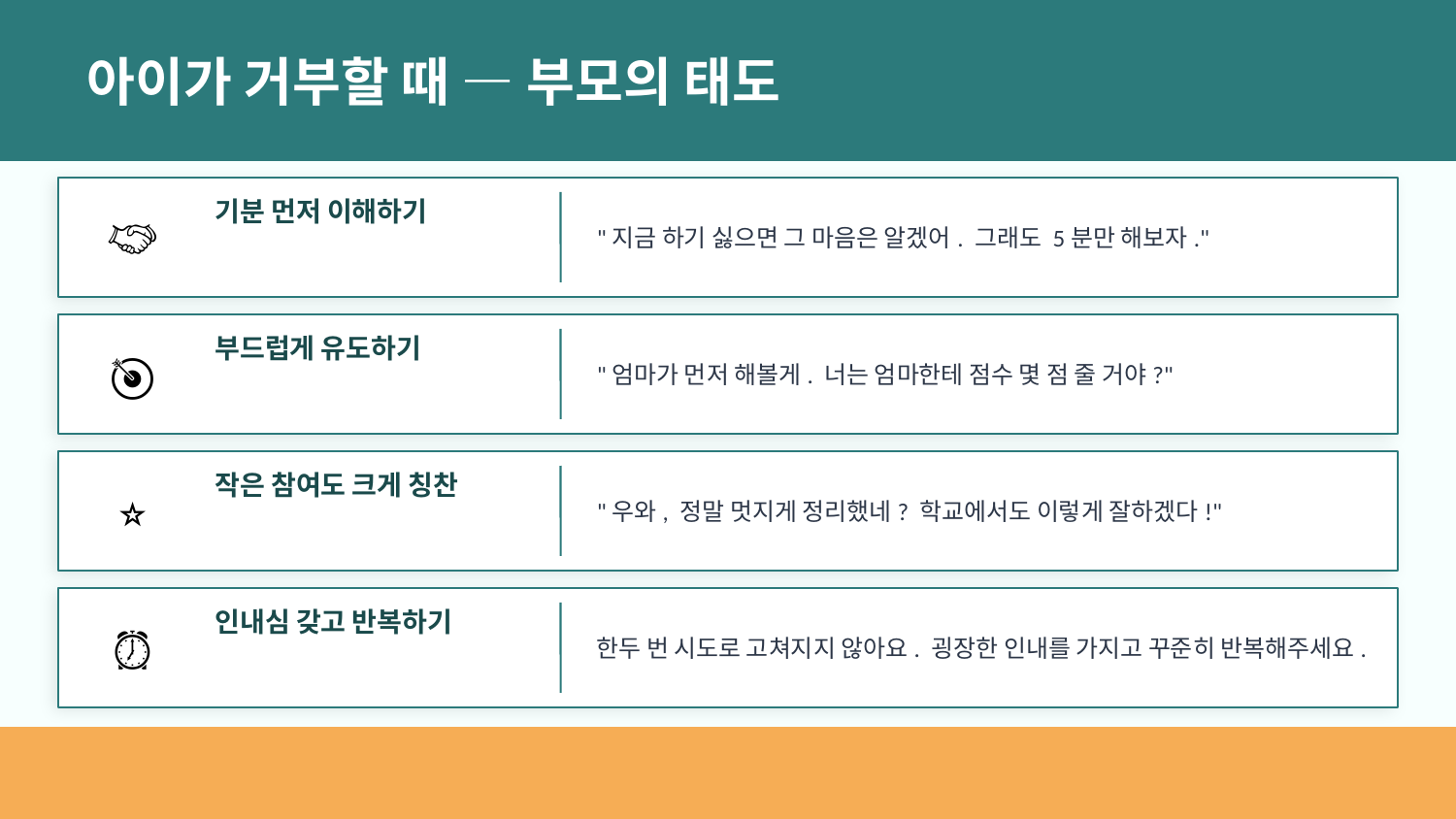

아이가 거부할 때 — 부모의 태도

🤝
"지금 하기 싫으면 그 마음은 알겠어. 그래도 5분만 해보자."
기분 먼저 이해하기

🎯
"엄마가 먼저 해볼게. 너는 엄마한테 점수 몇 점 줄 거야?"
부드럽게 유도하기

⭐
"우와, 정말 멋지게 정리했네? 학교에서도 이렇게 잘하겠다!"
작은 참여도 크게 칭찬

⏰
한두 번 시도로 고쳐지지 않아요. 굉장한 인내를 가지고 꾸준히 반복해주세요.
인내심 갖고 반복하기